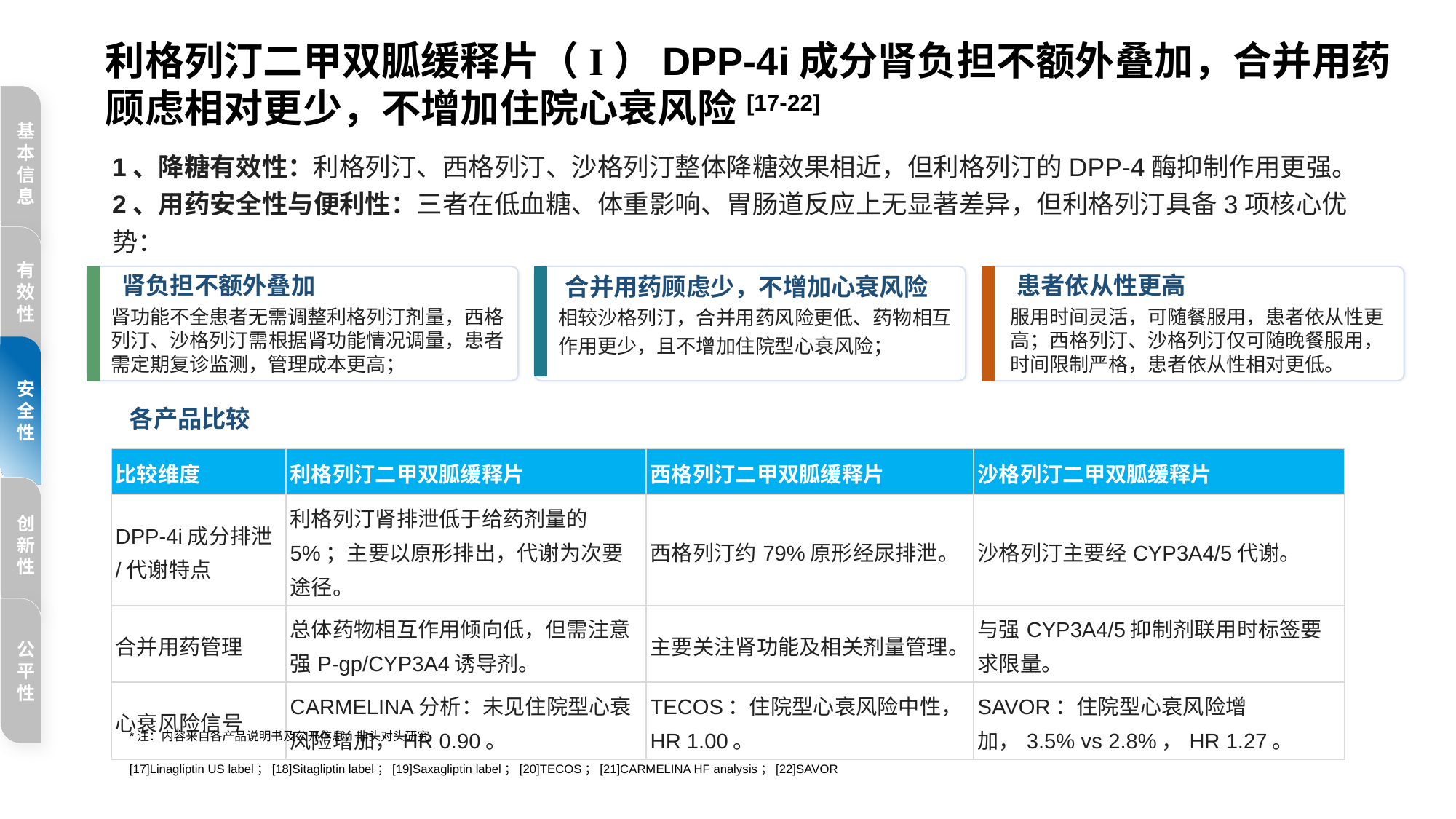

利格列汀二甲双胍缓释片（I）DPP-4i成分肾负担不额外叠加，合并用药顾虑相对更少，不增加住院心衰风险[17-22]
基本信息
1、降糖有效性：利格列汀、西格列汀、沙格列汀整体降糖效果相近，但利格列汀的DPP-4酶抑制作用更强。
2、用药安全性与便利性：三者在低血糖、体重影响、胃肠道反应上无显著差异，但利格列汀具备3项核心优势：

有效性
肾负担不额外叠加
患者依从性更高
合并用药顾虑少，不增加心衰风险
相较沙格列汀，合并用药风险更低、药物相互作用更少，且不增加住院型心衰风险；

肾功能不全患者无需调整利格列汀剂量，西格列汀、沙格列汀需根据肾功能情况调量，患者需定期复诊监测，管理成本更高；
服用时间灵活，可随餐服用，患者依从性更高；西格列汀、沙格列汀仅可随晚餐服用，时间限制严格，患者依从性相对更低。
安全性
各产品比较
| 比较维度 | 利格列汀二甲双胍缓释片 | 西格列汀二甲双胍缓释片 | 沙格列汀二甲双胍缓释片 |
| --- | --- | --- | --- |
| DPP-4i成分排泄/代谢特点 | 利格列汀肾排泄低于给药剂量的5%；主要以原形排出，代谢为次要途径。 | 西格列汀约79%原形经尿排泄。 | 沙格列汀主要经CYP3A4/5代谢。 |
| 合并用药管理 | 总体药物相互作用倾向低，但需注意强P-gp/CYP3A4诱导剂。 | 主要关注肾功能及相关剂量管理。 | 与强CYP3A4/5抑制剂联用时标签要求限量。 |
| 心衰风险信号 | CARMELINA分析：未见住院型心衰风险增加，HR 0.90。 | TECOS：住院型心衰风险中性，HR 1.00。 | SAVOR：住院型心衰风险增加，3.5% vs 2.8%，HR 1.27。 |
创新性
公平性
*注：内容来自各产品说明书及公开信息，非头对头研究
[17]Linagliptin US label；[18]Sitagliptin label；[19]Saxagliptin label；[20]TECOS；[21]CARMELINA HF analysis；[22]SAVOR